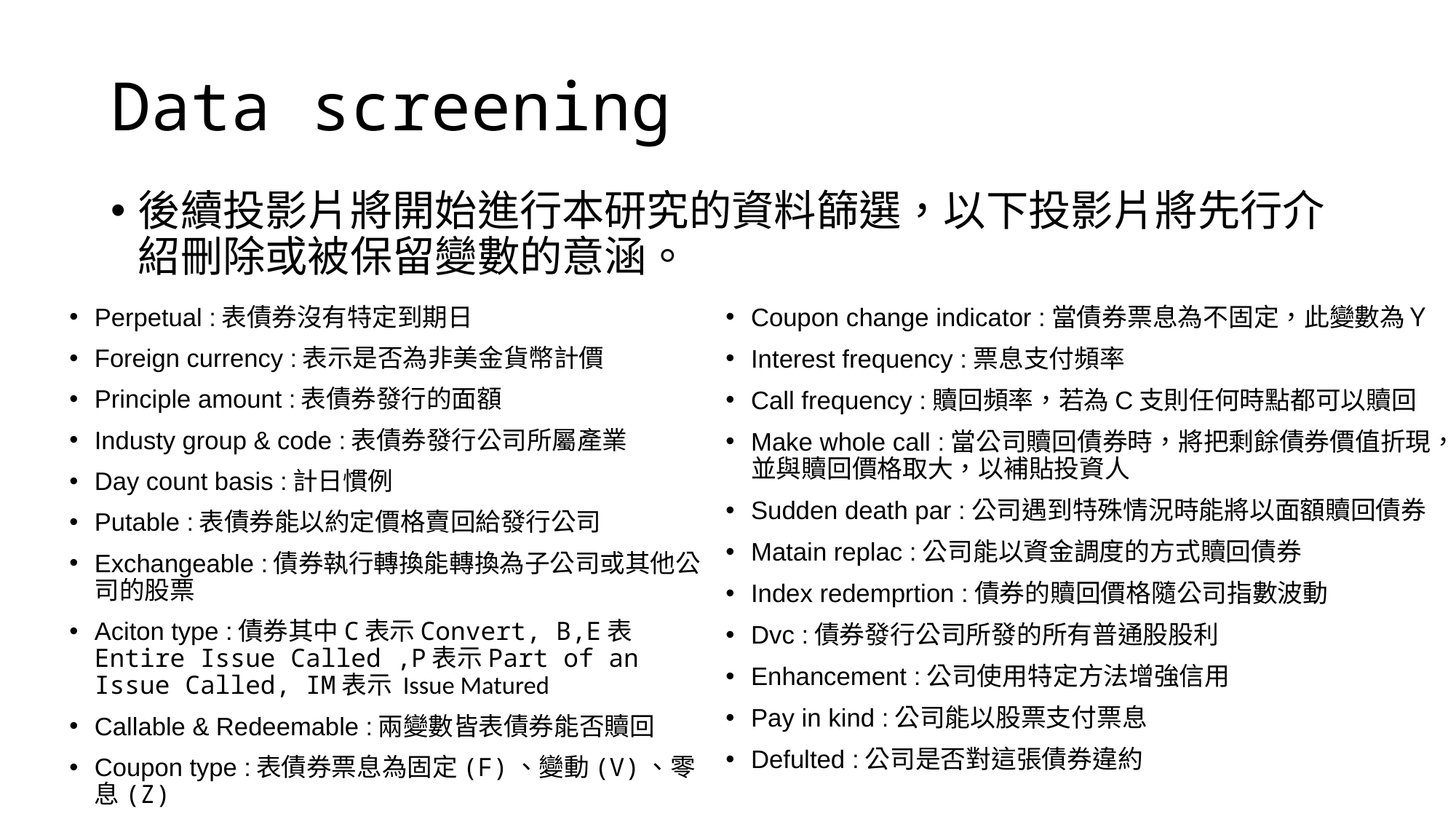

# Data screening
後續投影片將開始進行本研究的資料篩選，以下投影片將先行介紹刪除或被保留變數的意涵。
Perpetual :表債券沒有特定到期日
Foreign currency :表示是否為非美金貨幣計價
Principle amount :表債券發行的面額
Industy group & code :表債券發行公司所屬產業
Day count basis :計日慣例
Putable :表債券能以約定價格賣回給發行公司
Exchangeable :債券執行轉換能轉換為子公司或其他公司的股票
Aciton type :債券其中C表示Convert, B,E表Entire Issue Called ,P表示Part of an Issue Called, IM表示 Issue Matured
Callable & Redeemable :兩變數皆表債券能否贖回
Coupon type :表債券票息為固定(F)、變動(V)、零息(Z)

Coupon change indicator :當債券票息為不固定，此變數為Ｙ
Interest frequency :票息支付頻率
Call frequency :贖回頻率，若為C支則任何時點都可以贖回
Make whole call :當公司贖回債券時，將把剩餘債券價值折現，並與贖回價格取大，以補貼投資人
Sudden death par :公司遇到特殊情況時能將以面額贖回債券
Matain replac :公司能以資金調度的方式贖回債券
Index redemprtion :債券的贖回價格隨公司指數波動
Dvc :債券發行公司所發的所有普通股股利
Enhancement :公司使用特定方法增強信用
Pay in kind :公司能以股票支付票息
Defulted :公司是否對這張債券違約